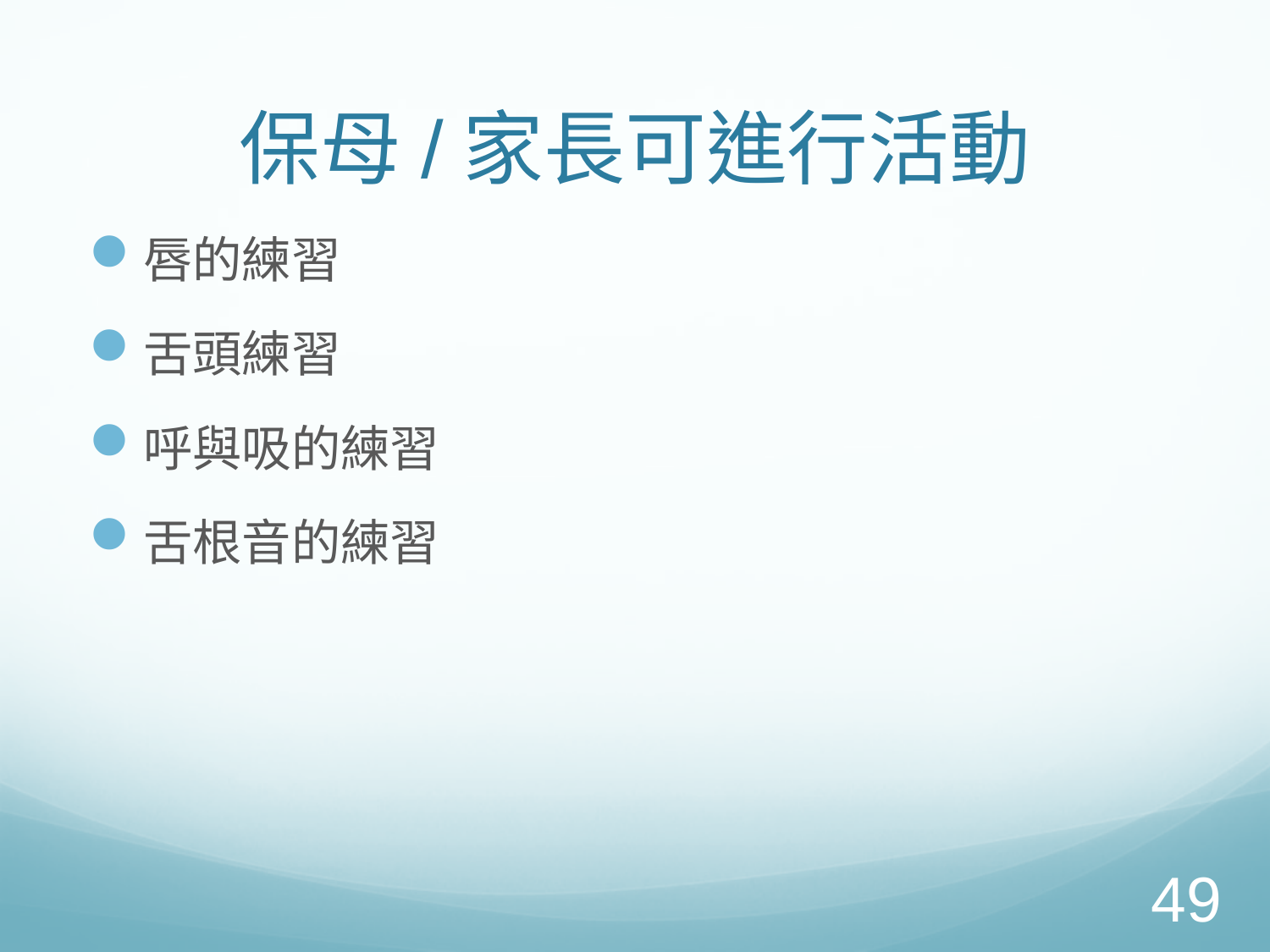

# 保母/家長可進行活動
唇的練習
舌頭練習
呼與吸的練習
舌根音的練習

49